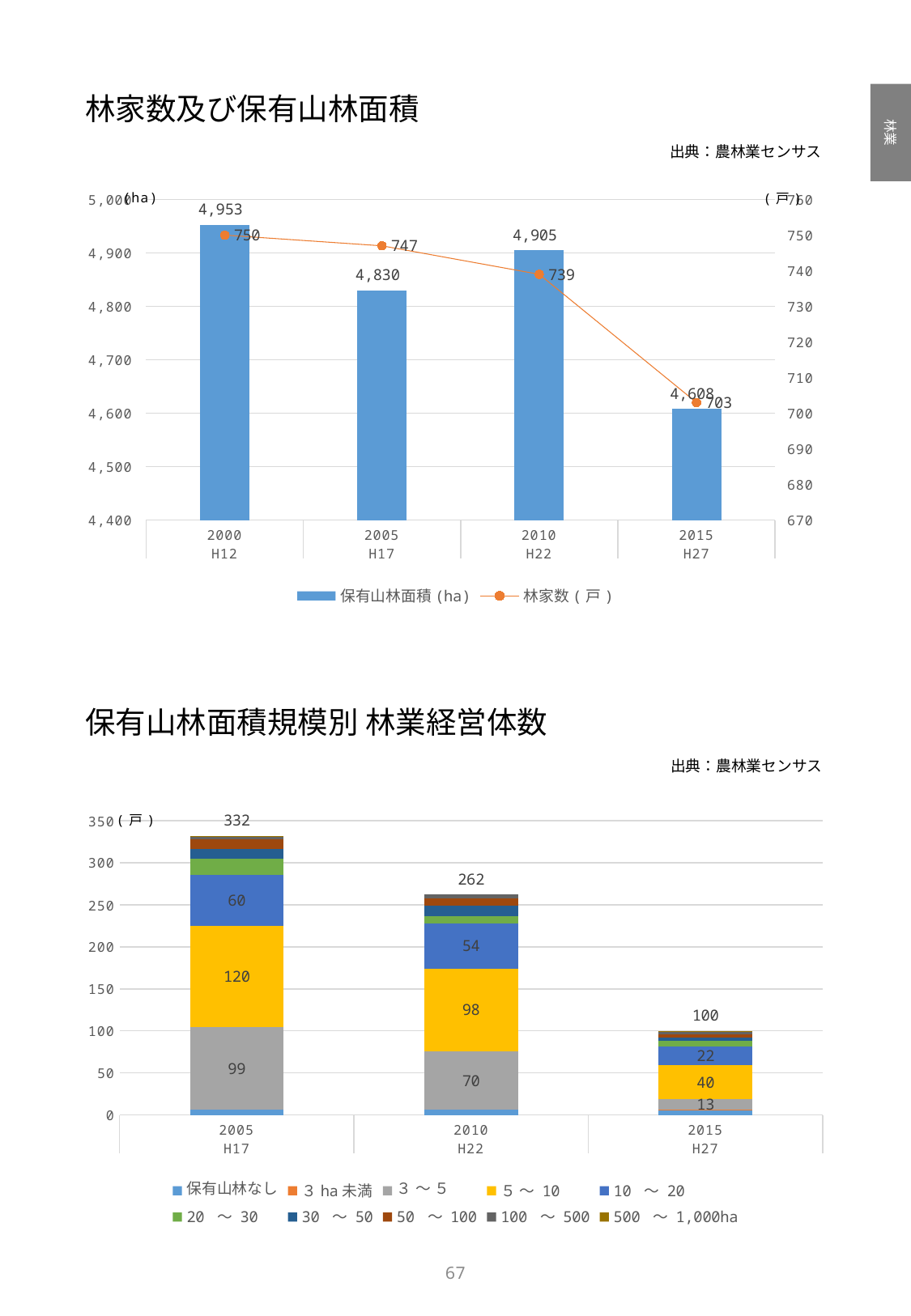

林業
# 林家数及び保有山林面積
出典：農林業センサス

### Chart

| Category | 保有山林面積(ha) | 林家数(戸) |
|---|---|---|
| 2000 | 4953.0 | 750.0 |
| 2005 | 4830.0 | 747.0 |
| 2010 | 4905.0 | 739.0 |
| 2015 | 4608.0 | 703.0 |
保有山林面積規模別 林業経営体数
出典：農林業センサス

### Chart

| Category | 保有山林なし | ３ha未満 | ３ ～ ５ | ５ ～ 10 | 10 ～ 20 | 20 ～ 30 | 30 ～ 50 | 50 ～ 100 | 100 ～ 500 | 500 ～ 1,000ha | 計 |
|---|---|---|---|---|---|---|---|---|---|---|---|
| 2005 | 6.0 | None | 99.0 | 120.0 | 60.0 | 20.0 | 11.0 | 12.0 | 3.0 | 1.0 | 332.0 |
| 2010 | 6.0 | None | 70.0 | 98.0 | 54.0 | 8.0 | 13.0 | 9.0 | 4.0 | None | 262.0 |
| 2015 | 5.0 | 1.0 | 13.0 | 40.0 | 22.0 | 7.0 | 4.0 | 4.0 | 3.0 | 1.0 | 100.0 |
67